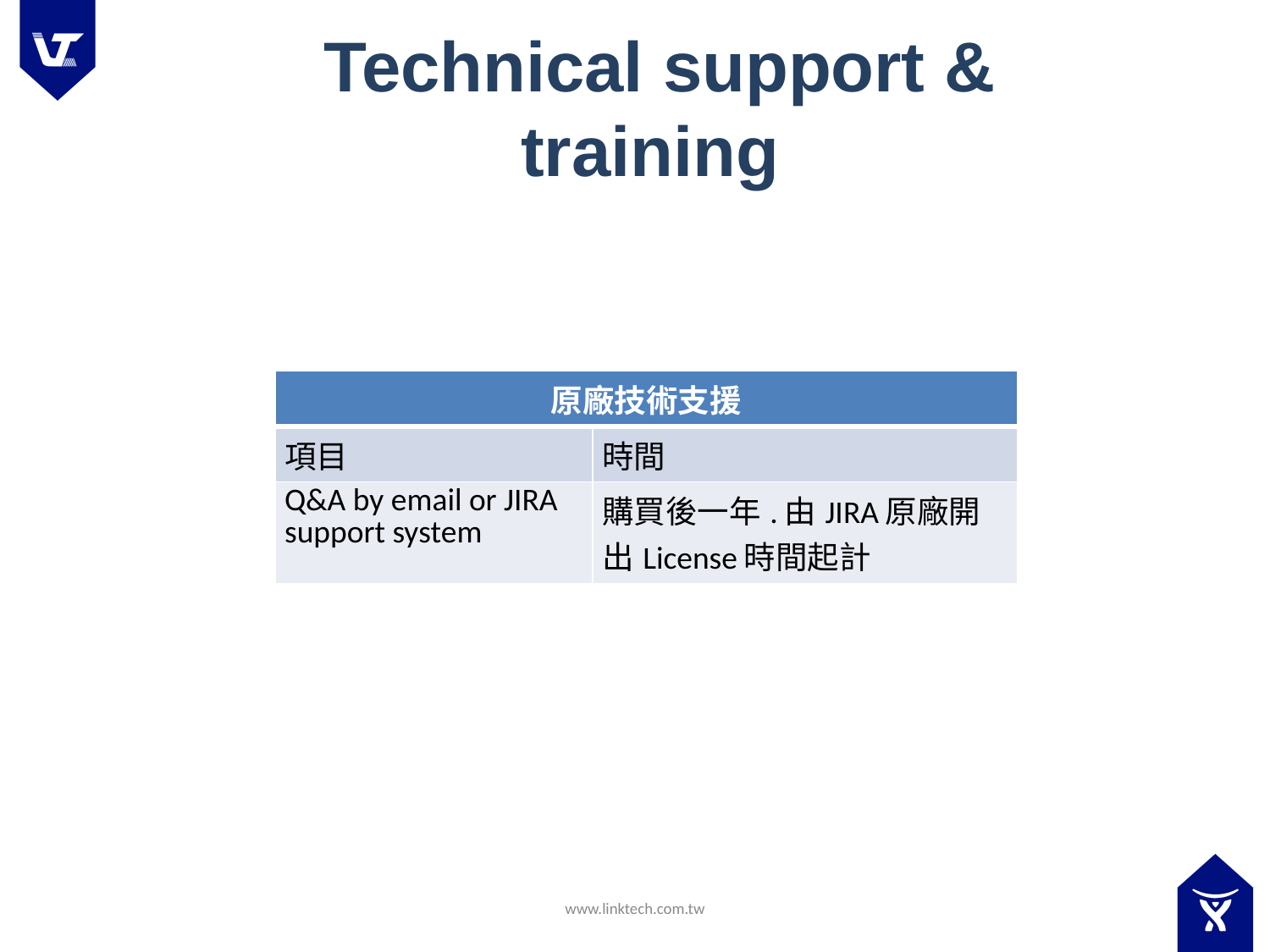

# Technical support & training
| 原廠技術支援 |  |
| --- | --- |
| 項目 | 時間 |
| Q&A by email or JIRA support system | 購買後一年.由JIRA原廠開出License時間起計 |
www.linktech.com.tw